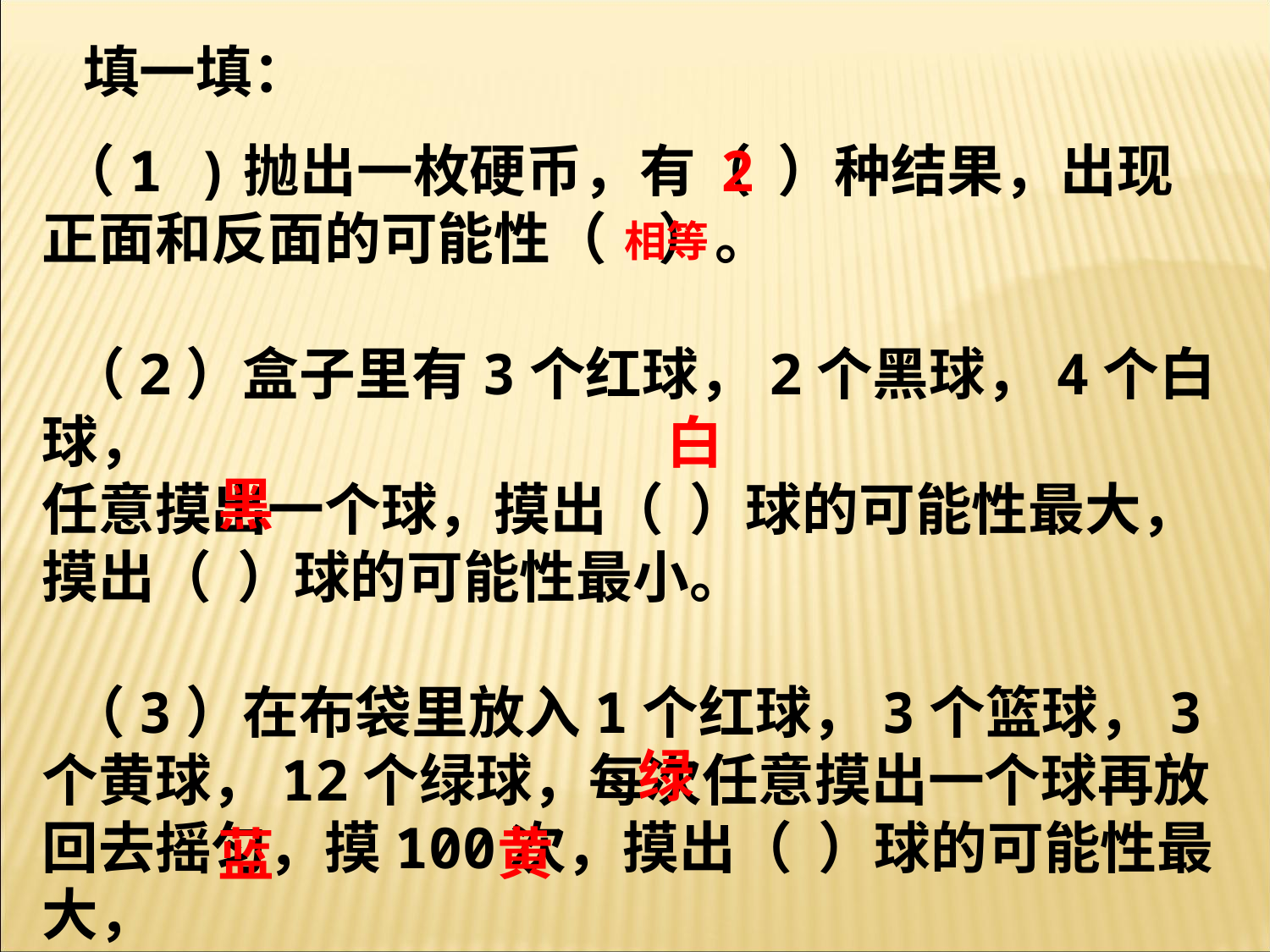

填一填：
2
 （1 )抛出一枚硬币，有（  ）种结果，出现正面和反面的可能性（    ）。

 （2）盒子里有3个红球，2个黑球，4个白球，
任意摸出一个球，摸出（  ）球的可能性最大，摸出（  ）球的可能性最小。

 （3）在布袋里放入1个红球，3个篮球，3个黄球，12个绿球，每次任意摸出一个球再放回去摇匀，摸100次，摸出（  ）球的可能性最大，
摸出（  ）球和（  ）球的可能性相等。
相等
白
黑
绿
黄
蓝